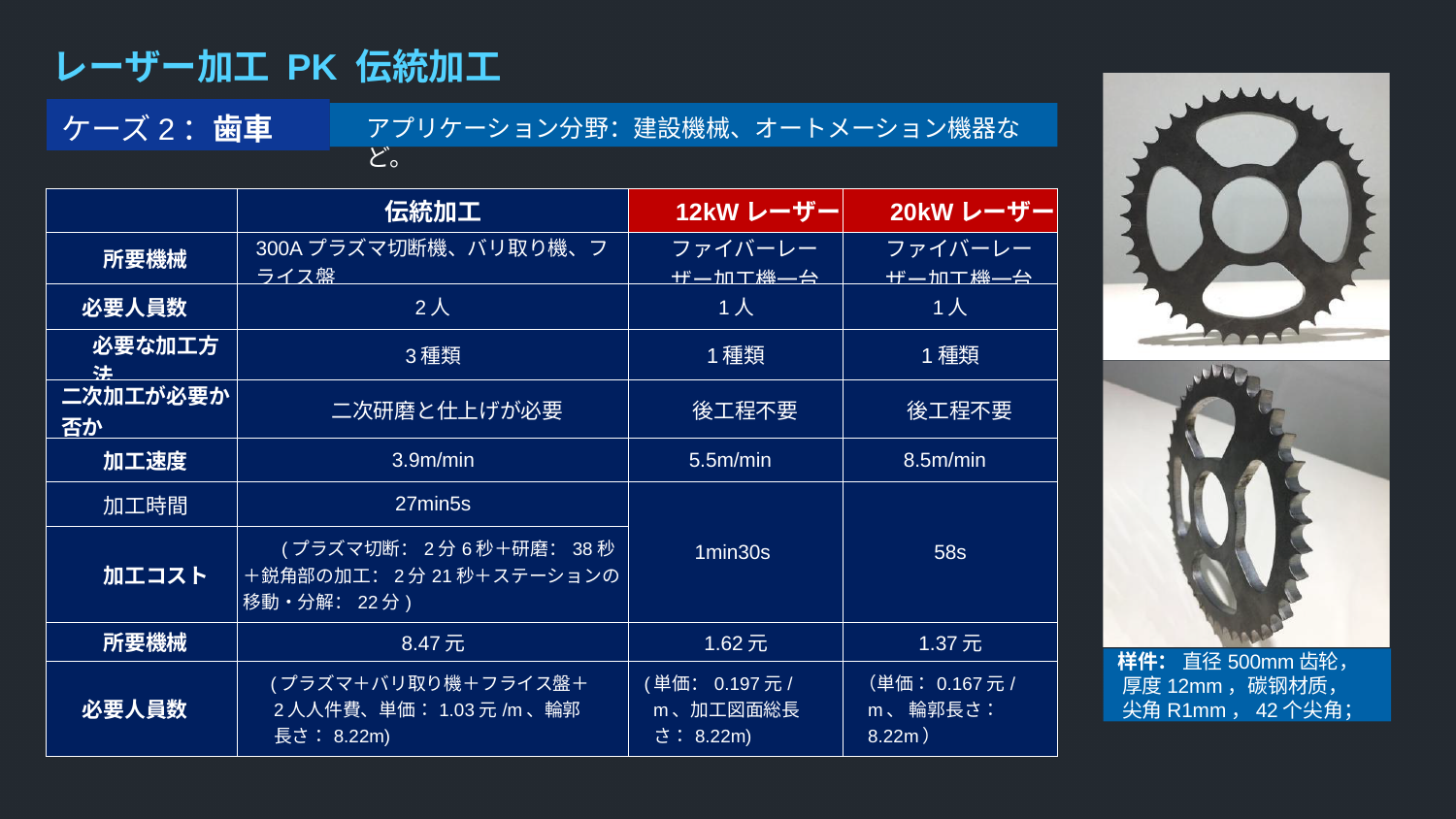

# レーザー加工 PK 伝統加工

ケーズ2：歯車
アプリケーション分野：建設機械、オートメーション機器など。
|  | 伝統加工 | 12kWレーザー | 20kWレーザー |
| --- | --- | --- | --- |
| 所要機械 | 300Aプラズマ切断機、バリ取り機、フライス盤 | ファイバーレーザー加工機一台 | ファイバーレーザー加工機一台 |
| 必要人員数 | 2人 | 1人 | 1人 |
| 必要な加工方法 | 3種類 | 1種類 | 1種類 |
| 二次加工が必要か否か | 二次研磨と仕上げが必要 | 後工程不要 | 後工程不要 |
| 加工速度 | 3.9m/min | 5.5m/min | 8.5m/min |
| 加工時間 | 27min5s | 1min30s | 58s |
| 加工コスト | (プラズマ切断：2分6秒＋研磨：38秒＋鋭角部の加工：2分21秒＋ステーションの移動・分解：22分) |  |  |
| 所要機械 | 8.47元 | 1.62元 | 1.37元 |
| 必要人員数 | (プラズマ＋バリ取り機＋フライス盤＋2人人件費、単価：1.03元/m、輪郭長さ：8.22m) | (単価：0.197元/m、加工図面総長さ：8.22m) | （単価：0.167元/m、 輪郭長さ：8.22m） |
样件： 直径500mm齿轮， 厚度12mm，碳钢材质， 尖角R1mm，42个尖角；